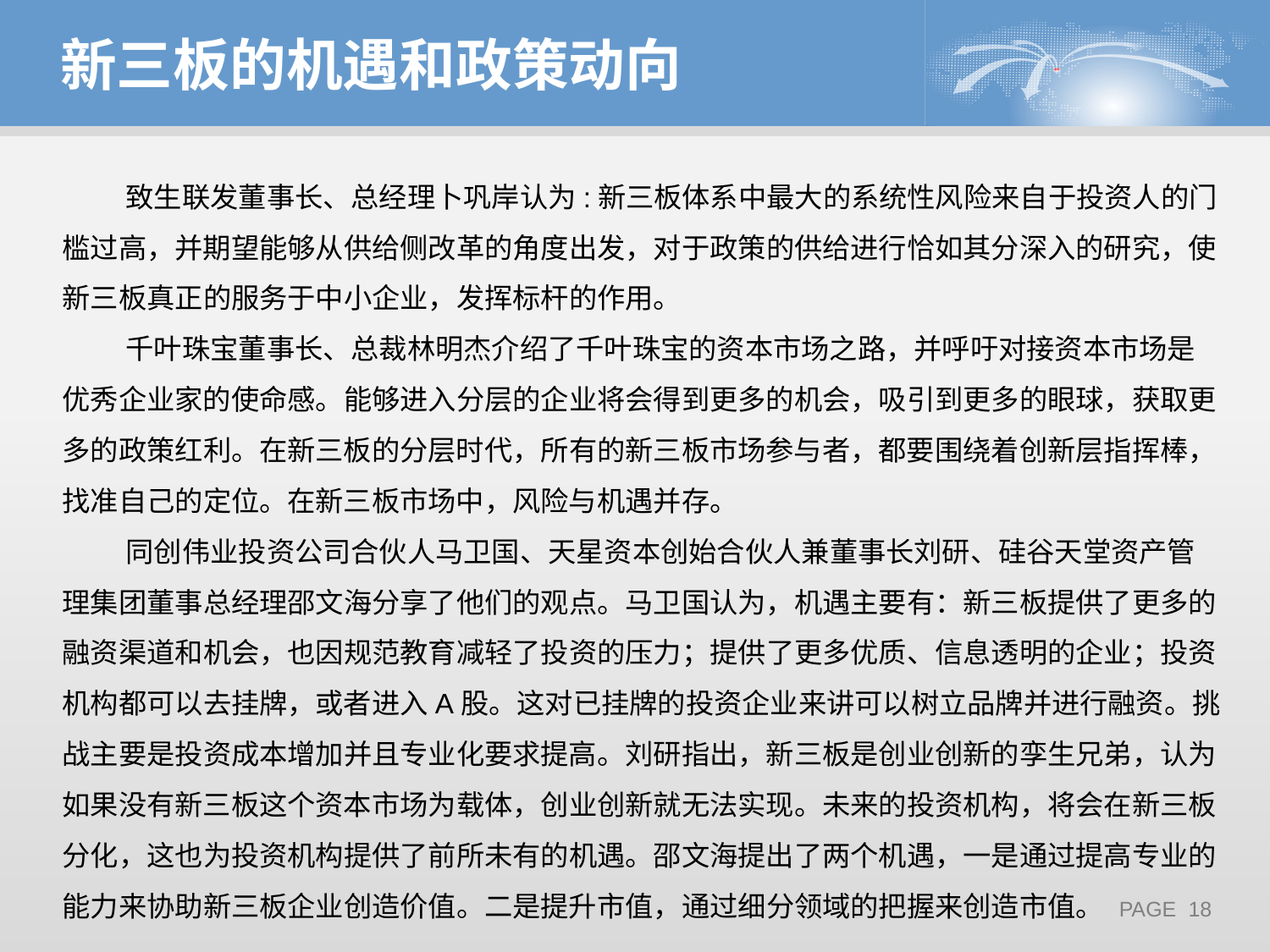

新三板的机遇和政策动向
致生联发董事长、总经理卜巩岸认为:新三板体系中最大的系统性风险来自于投资人的门槛过高，并期望能够从供给侧改革的角度出发，对于政策的供给进行恰如其分深入的研究，使新三板真正的服务于中小企业，发挥标杆的作用。
千叶珠宝董事长、总裁林明杰介绍了千叶珠宝的资本市场之路，并呼吁对接资本市场是优秀企业家的使命感。能够进入分层的企业将会得到更多的机会，吸引到更多的眼球，获取更多的政策红利。在新三板的分层时代，所有的新三板市场参与者，都要围绕着创新层指挥棒，找准自己的定位。在新三板市场中，风险与机遇并存。
同创伟业投资公司合伙人马卫国、天星资本创始合伙人兼董事长刘研、硅谷天堂资产管理集团董事总经理邵文海分享了他们的观点。马卫国认为，机遇主要有：新三板提供了更多的融资渠道和机会，也因规范教育减轻了投资的压力；提供了更多优质、信息透明的企业；投资机构都可以去挂牌，或者进入A股。这对已挂牌的投资企业来讲可以树立品牌并进行融资。挑战主要是投资成本增加并且专业化要求提高。刘研指出，新三板是创业创新的孪生兄弟，认为如果没有新三板这个资本市场为载体，创业创新就无法实现。未来的投资机构，将会在新三板分化，这也为投资机构提供了前所未有的机遇。邵文海提出了两个机遇，一是通过提高专业的能力来协助新三板企业创造价值。二是提升市值，通过细分领域的把握来创造市值。